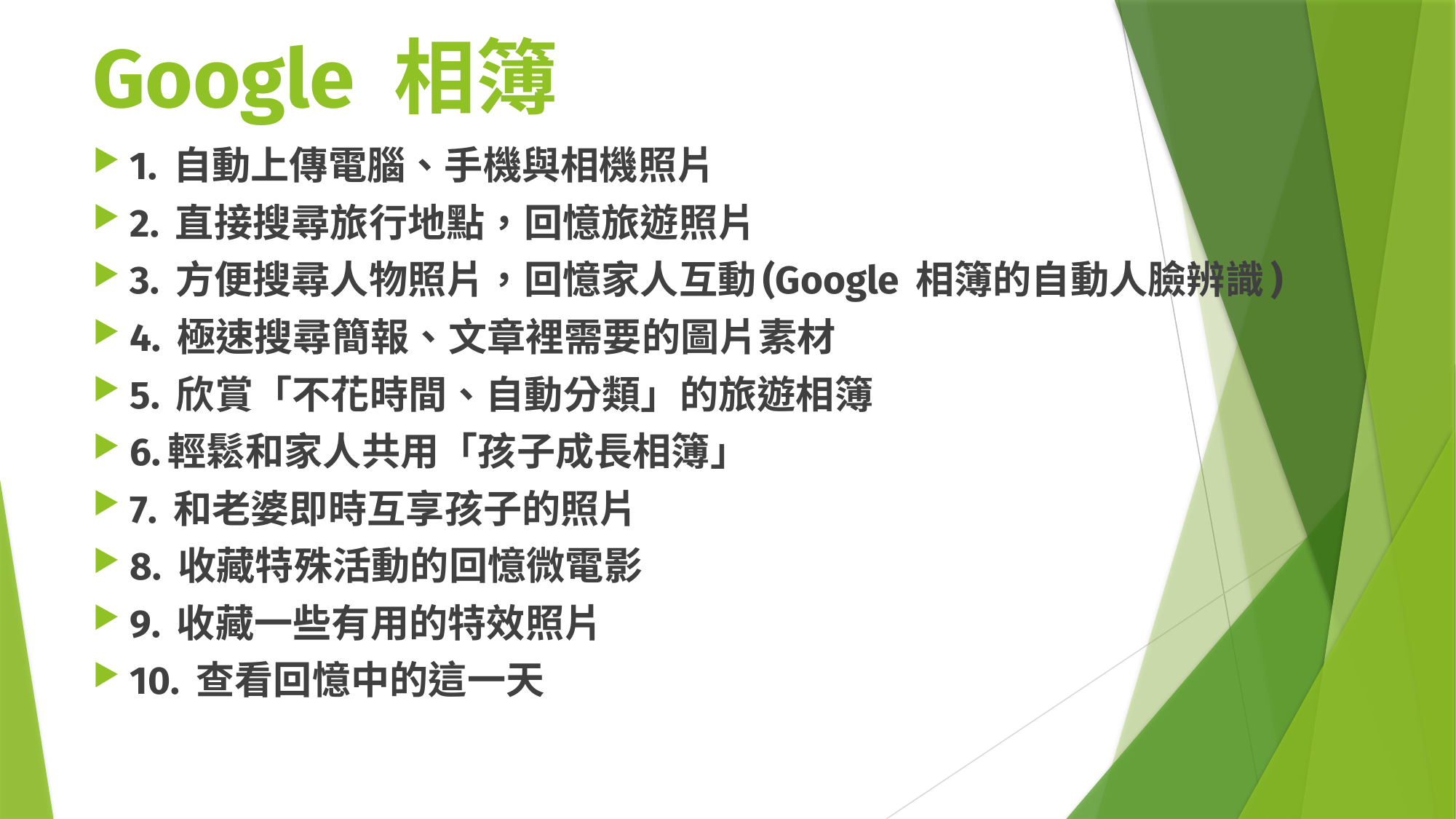

# Google 相簿
1. 自動上傳電腦、手機與相機照片
2. 直接搜尋旅行地點，回憶旅遊照片
3. 方便搜尋人物照片，回憶家人互動(Google 相簿的自動人臉辨識)
4. 極速搜尋簡報、文章裡需要的圖片素材
5. 欣賞「不花時間、自動分類」的旅遊相簿
6.輕鬆和家人共用「孩子成長相簿」
7. 和老婆即時互享孩子的照片
8. 收藏特殊活動的回憶微電影
9. 收藏一些有用的特效照片
10. 查看回憶中的這一天